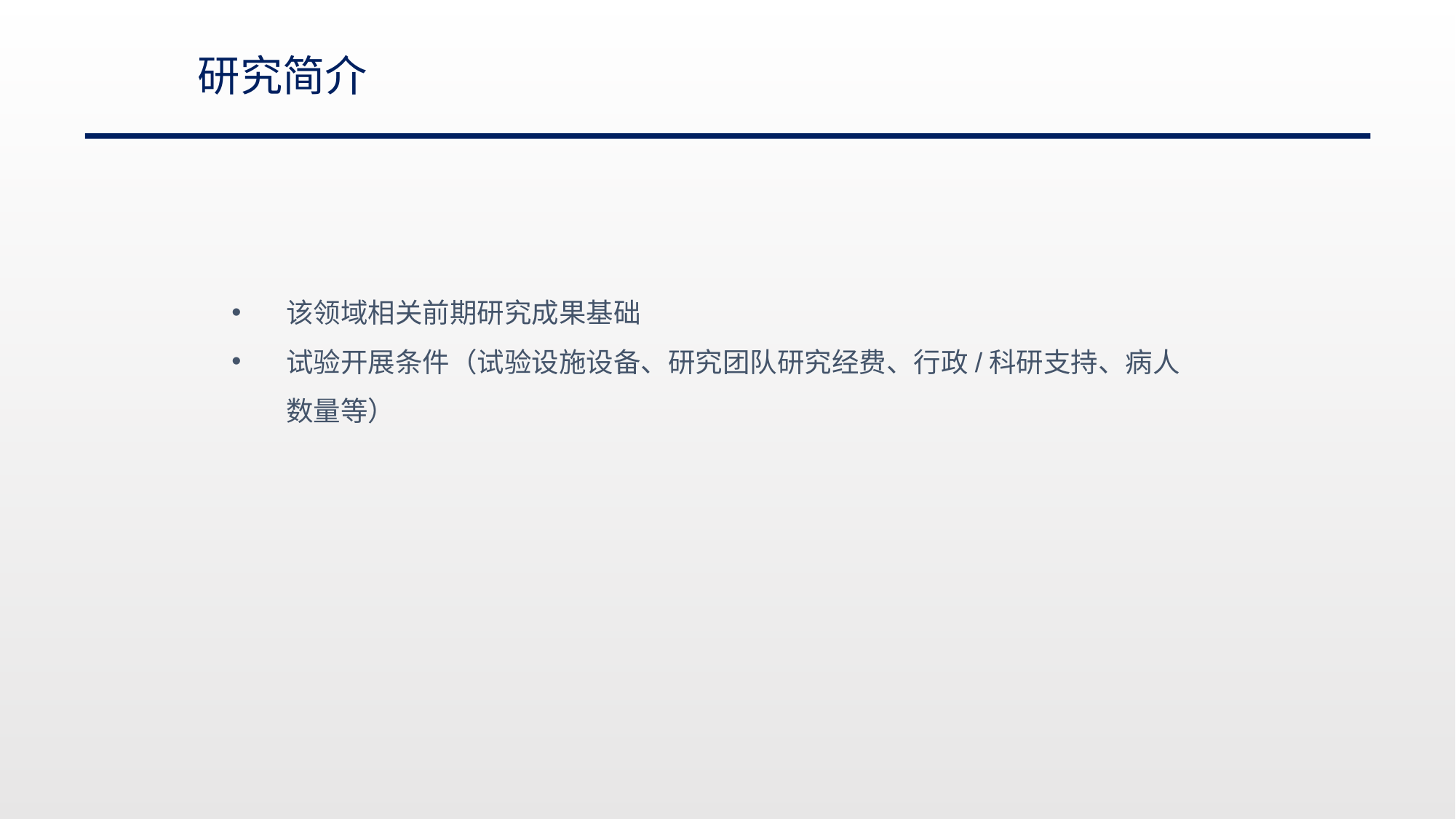

研究简介

该领域相关前期研究成果基础
试验开展条件（试验设施设备、研究团队研究经费、行政/科研支持、病人数量等）